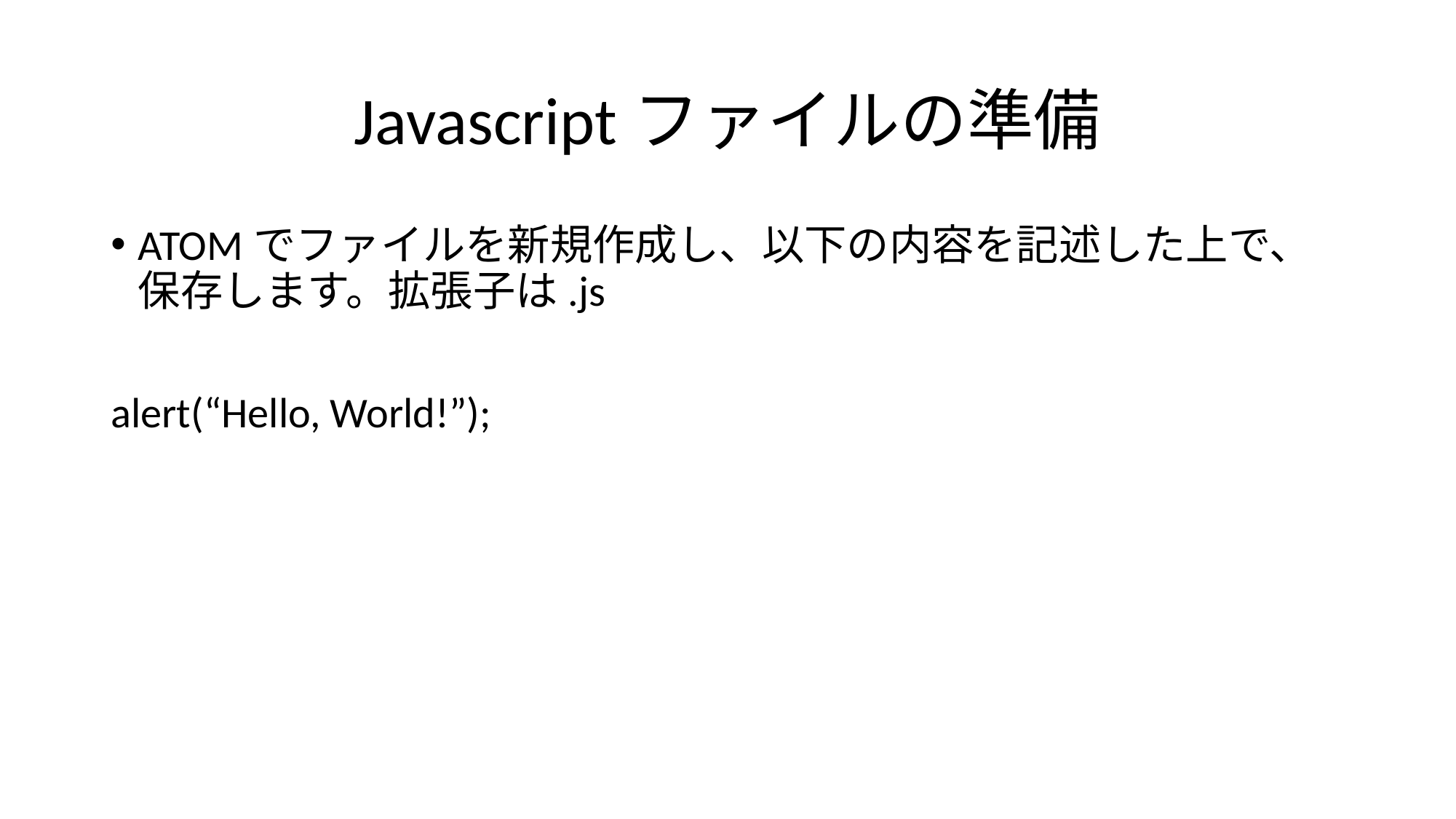

# Javascriptファイルの準備
ATOMでファイルを新規作成し、以下の内容を記述した上で、保存します。拡張子は.js

alert(“Hello, World!”);